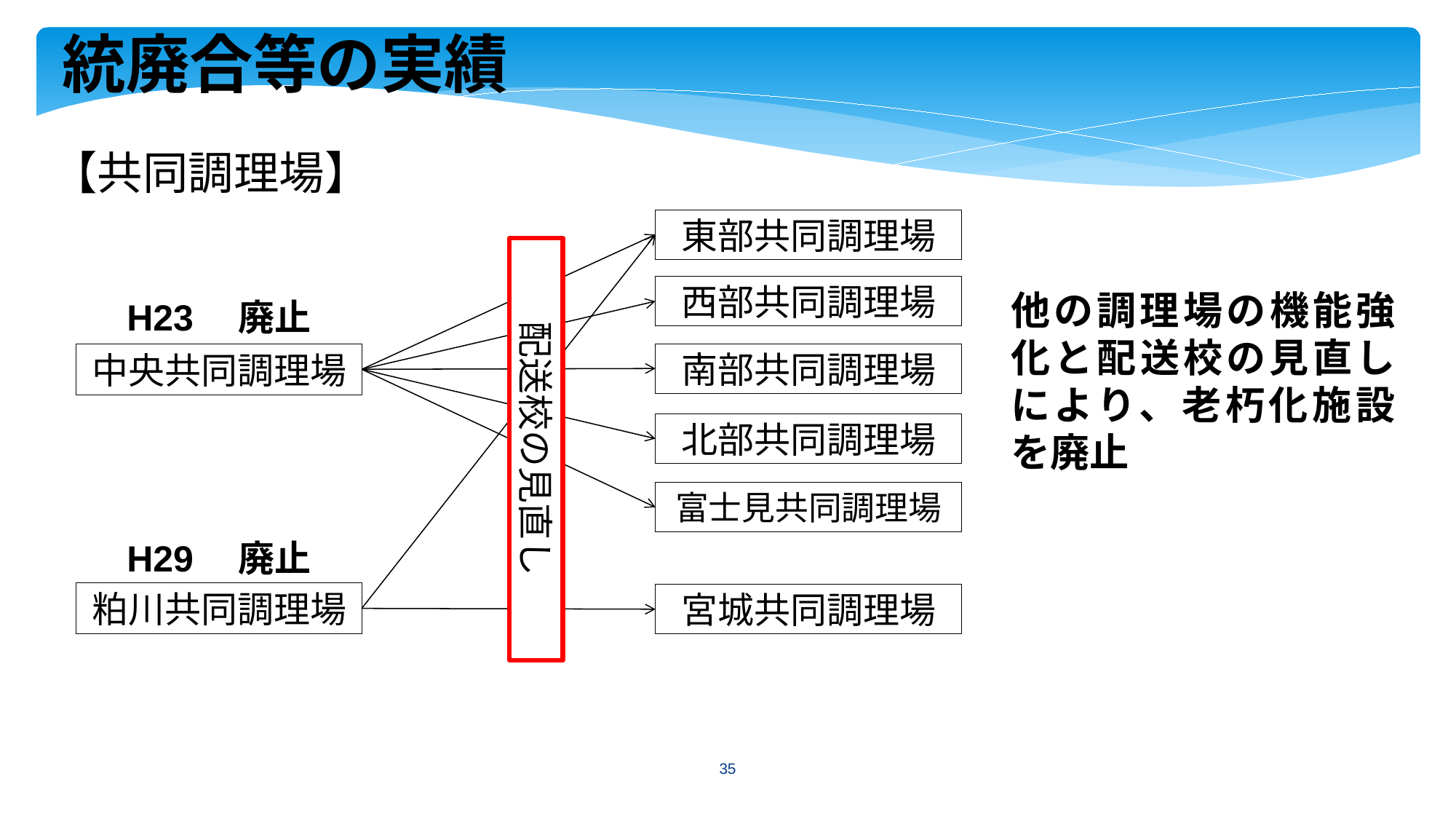

統廃合等の実績
【共同調理場】
東部共同調理場
配送校の見直し
他の調理場の機能強化と配送校の見直しにより、老朽化施設を廃止
西部共同調理場
H23　廃止
中央共同調理場
南部共同調理場
北部共同調理場
富士見共同調理場
H29　廃止
粕川共同調理場
宮城共同調理場
35